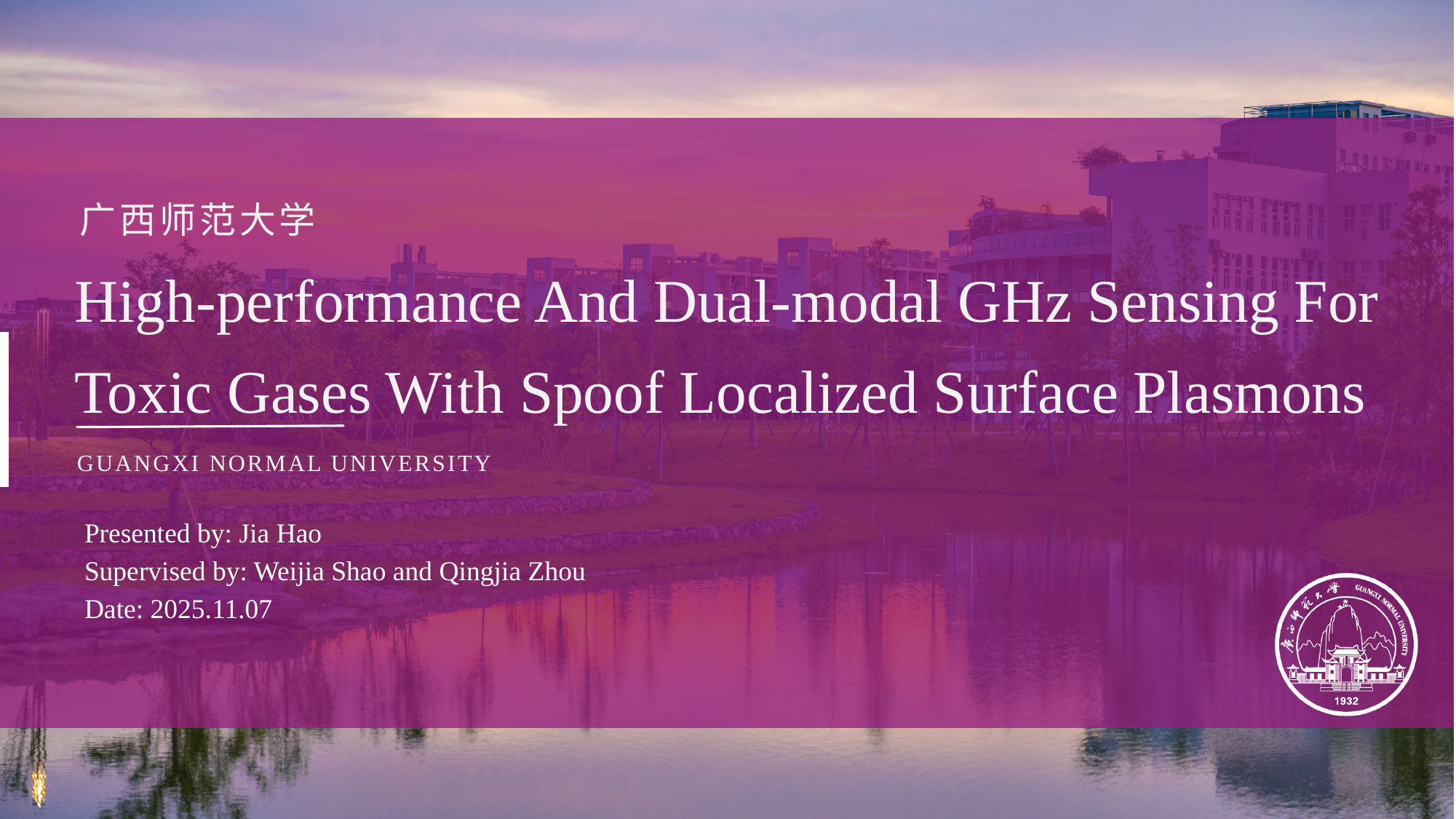

广西师范大学
High-performance And Dual-modal GHz Sensing For Toxic Gases With Spoof Localized Surface Plasmons

GUANGXI NORMAL UNIVERSITY

Presented by: Jia Hao
Supervised by: Weijia Shao and Qingjia Zhou
Date: 2025.11.07